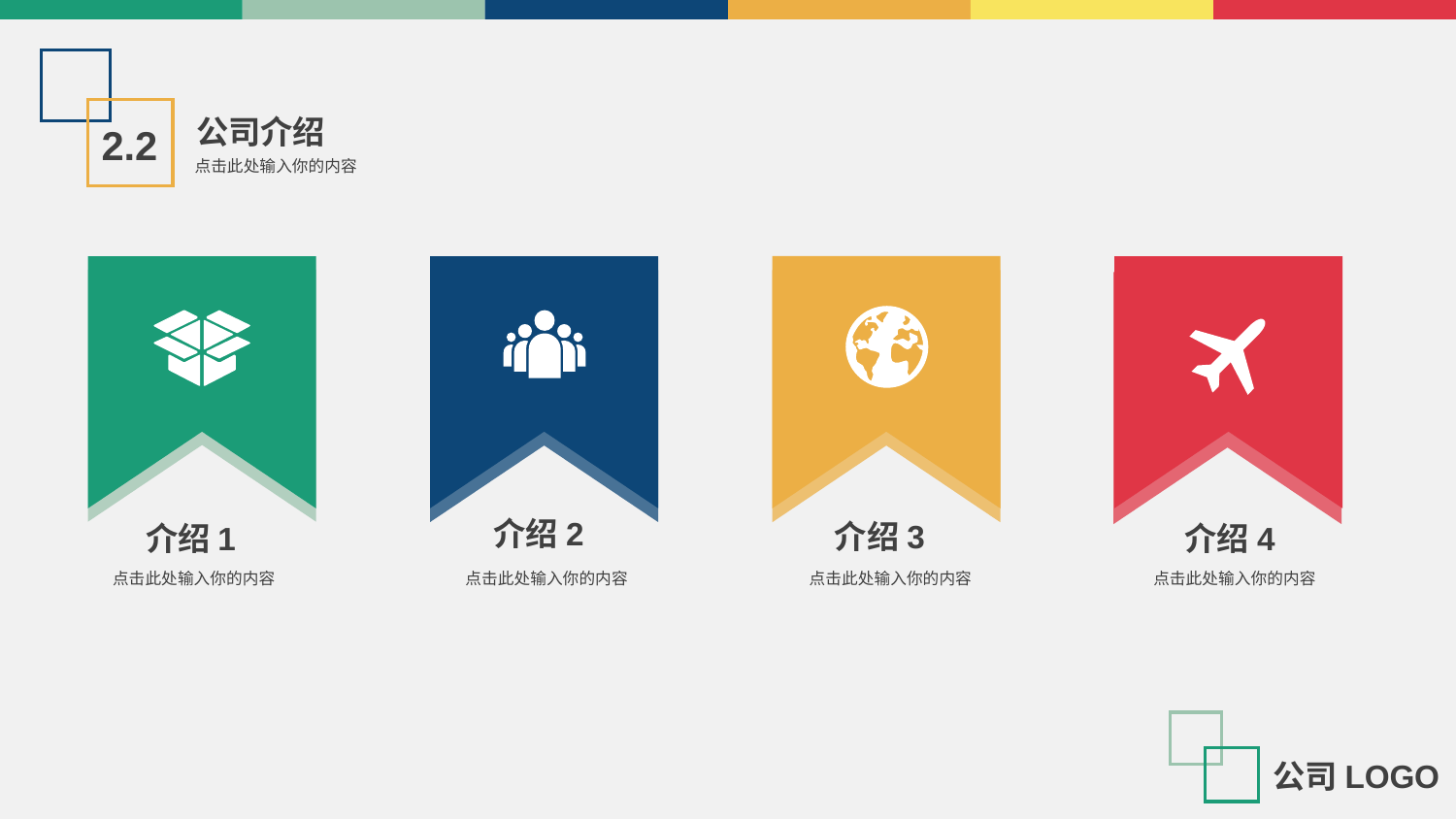

公司介绍
2.2
点击此处输入你的内容

介绍2
介绍3
介绍4
介绍1
点击此处输入你的内容
点击此处输入你的内容
点击此处输入你的内容
点击此处输入你的内容